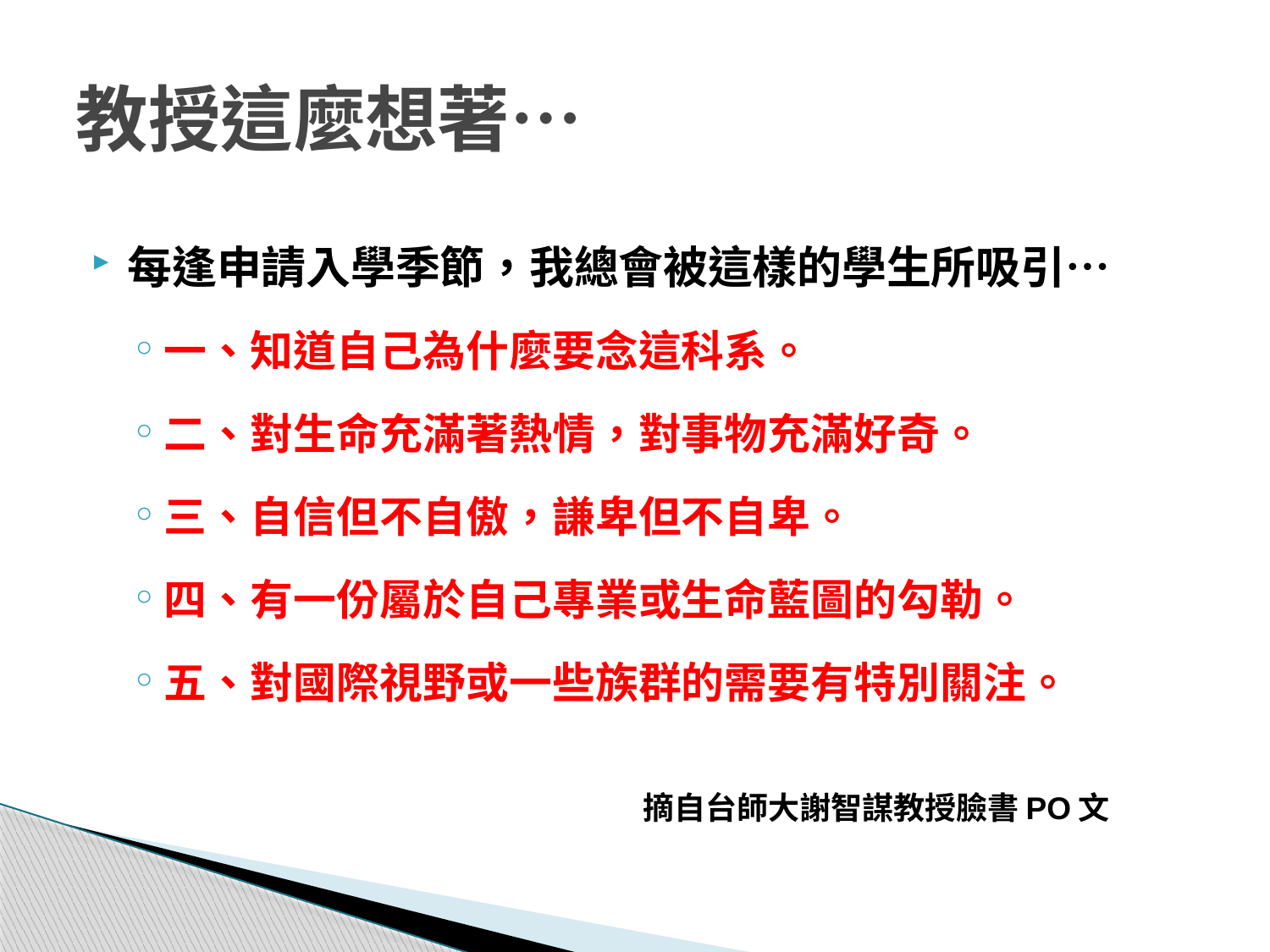

# 教授這麼想著…
每逢申請入學季節，我總會被這樣的學生所吸引…
一、知道自己為什麼要念這科系。
二、對生命充滿著熱情，對事物充滿好奇。
三、自信但不自傲，謙卑但不自卑。
四、有一份屬於自己專業或生命藍圖的勾勒。
五、對國際視野或一些族群的需要有特別關注。

                                   　　　　　 摘自台師大謝智謀教授臉書PO文